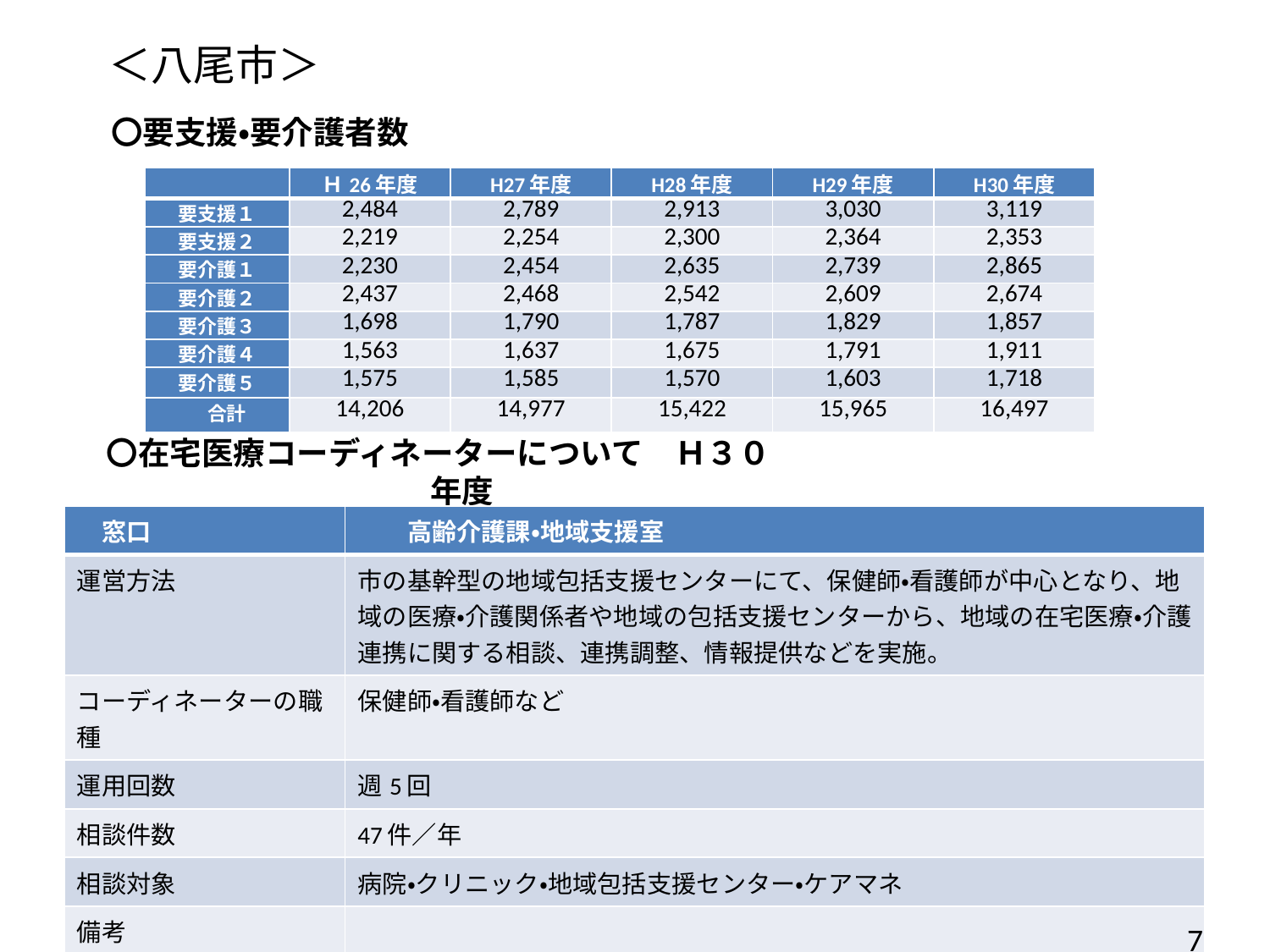

# ＜八尾市＞
〇要支援・要介護者数
|  | Ｈ26年度 | H27年度 | H28年度 | H29年度 | H30年度 |
| --- | --- | --- | --- | --- | --- |
| 要支援１ | 2,484 | 2,789 | 2,913 | 3,030 | 3,119 |
| 要支援２ | 2,219 | 2,254 | 2,300 | 2,364 | 2,353 |
| 要介護１ | 2,230 | 2,454 | 2,635 | 2,739 | 2,865 |
| 要介護２ | 2,437 | 2,468 | 2,542 | 2,609 | 2,674 |
| 要介護３ | 1,698 | 1,790 | 1,787 | 1,829 | 1,857 |
| 要介護４ | 1,563 | 1,637 | 1,675 | 1,791 | 1,911 |
| 要介護５ | 1,575 | 1,585 | 1,570 | 1,603 | 1,718 |
| 合計 | 14,206 | 14,977 | 15,422 | 15,965 | 16,497 |
〇在宅医療コーディネーターについて　Ｈ３０年度
| 窓口 | 高齢介護課・地域支援室 |
| --- | --- |
| 運営方法 | 市の基幹型の地域包括支援センターにて、保健師・看護師が中心となり、地域の医療・介護関係者や地域の包括支援センターから、地域の在宅医療・介護連携に関する相談、連携調整、情報提供などを実施。 |
| コーディネーターの職種 | 保健師・看護師など |
| 運用回数 | 週5回 |
| 相談件数 | 47件／年 |
| 相談対象 | 病院・クリニック・地域包括支援センター・ケアマネ |
| 備考 |  |
　7